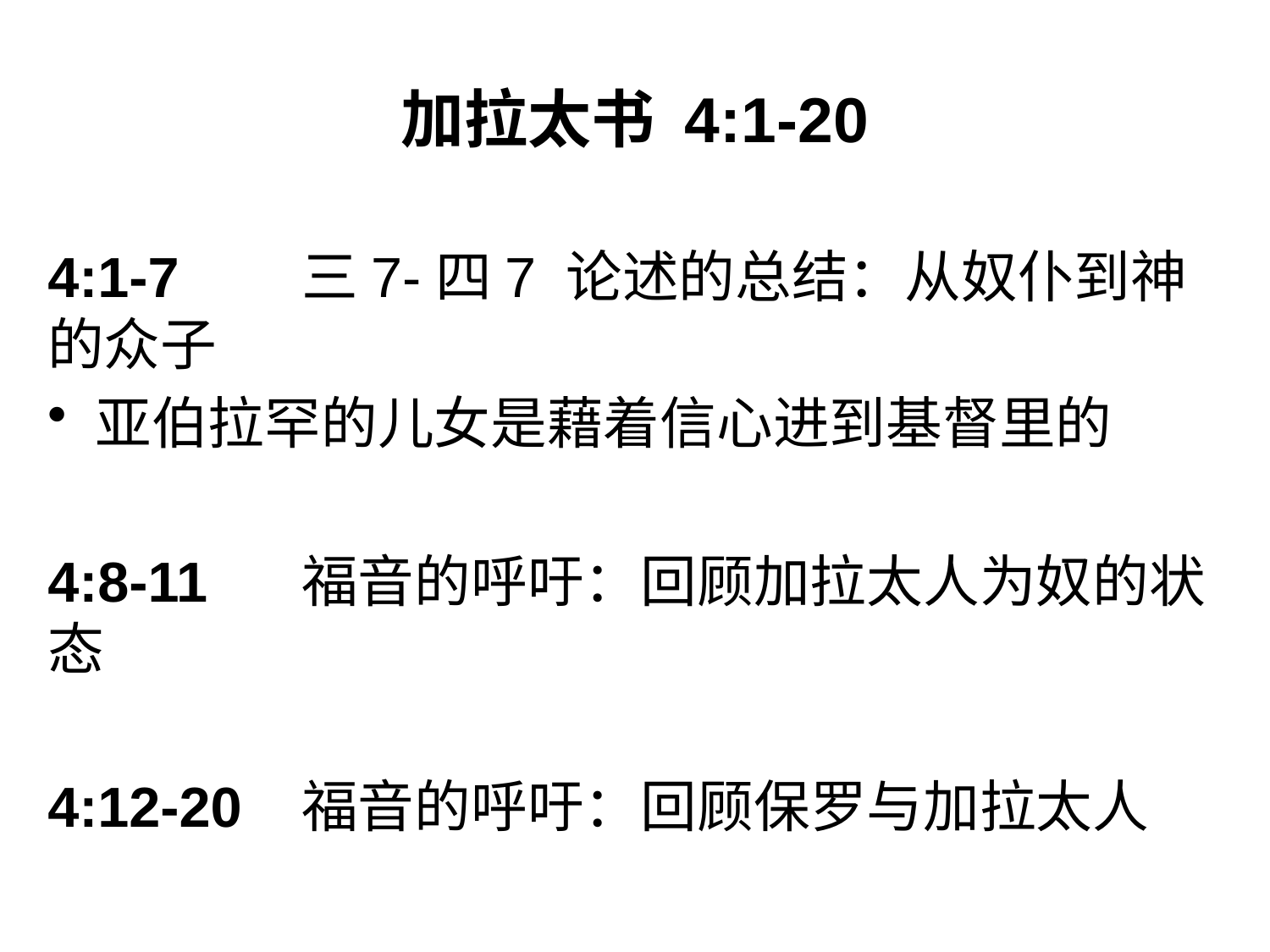

# 加拉太书 4:1-20
4:1-7 	三7-四7 论述的总结：从奴仆到神的众子
亚伯拉罕的儿女是藉着信心进到基督里的

4:8-11	福音的呼吁：回顾加拉太人为奴的状态

4:12-20 	福音的呼吁：回顾保罗与加拉太人